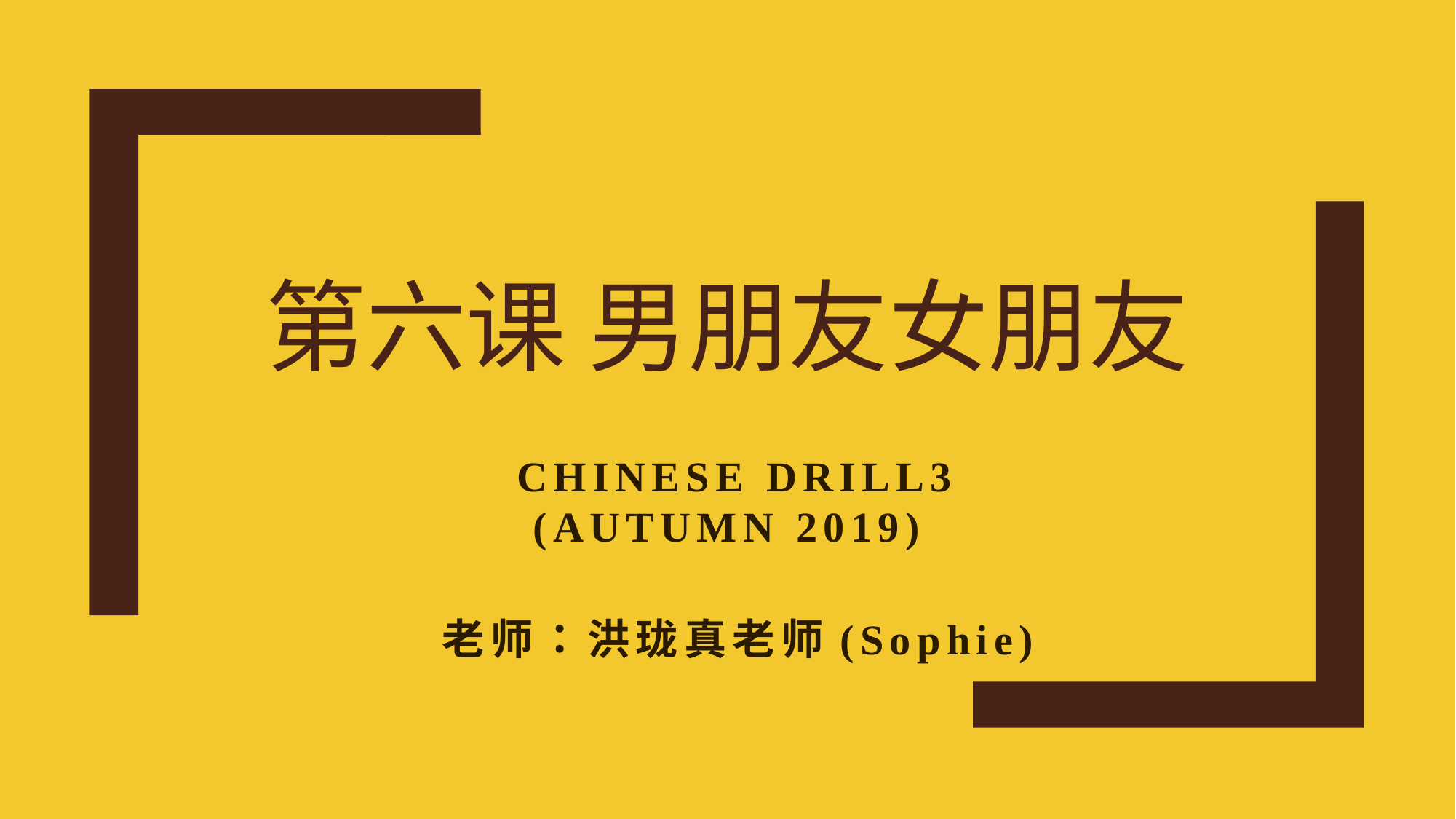

# 第六课 男朋友女朋友
Chinese Drill3
(Autumn 2019)
老师：洪珑真老师(Sophie)